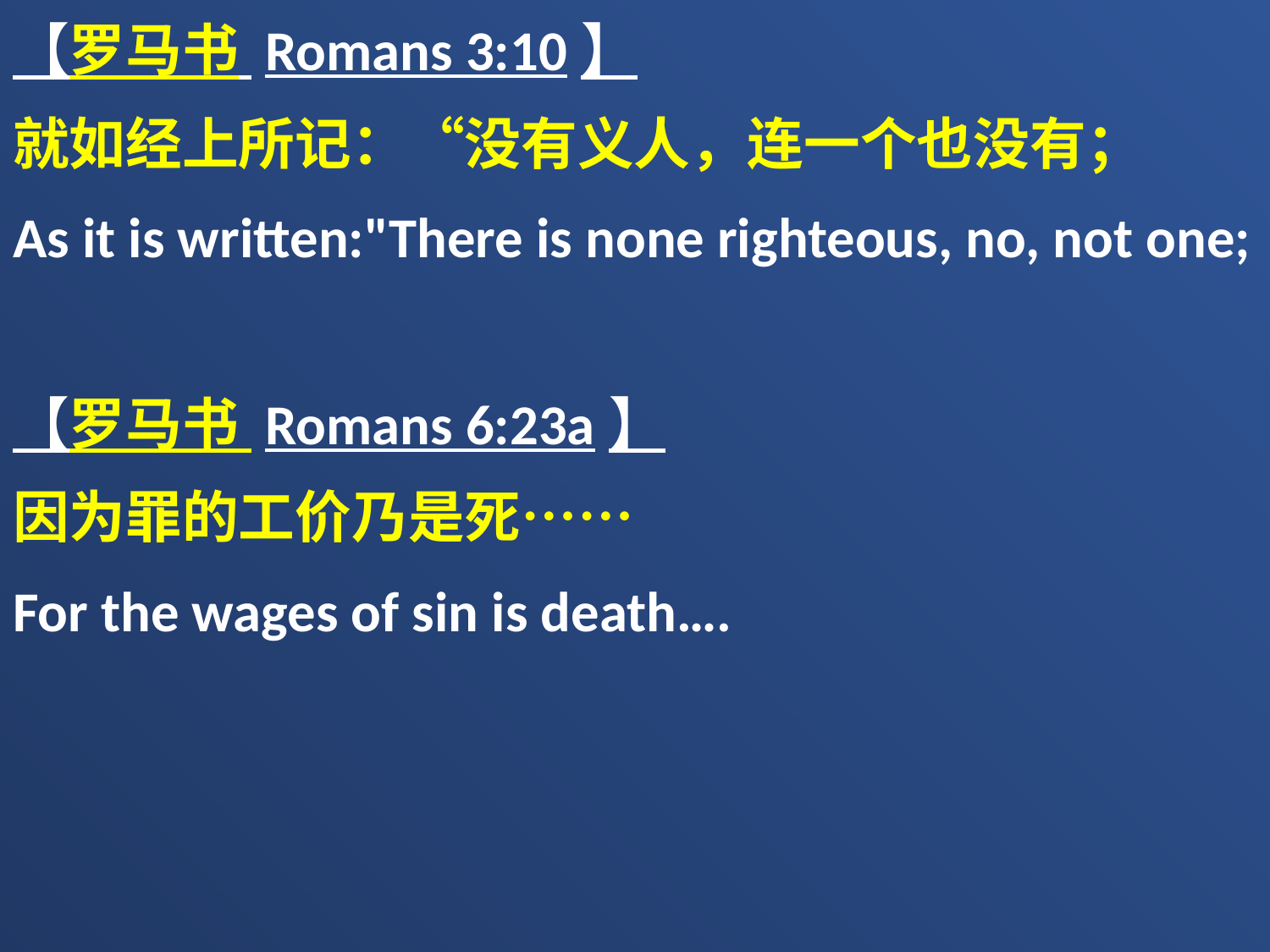

【罗马书 Romans 3:10】
就如经上所记：“没有义人，连一个也没有；
As it is written:"There is none righteous, no, not one;

【罗马书 Romans 6:23a】
因为罪的工价乃是死……
For the wages of sin is death….